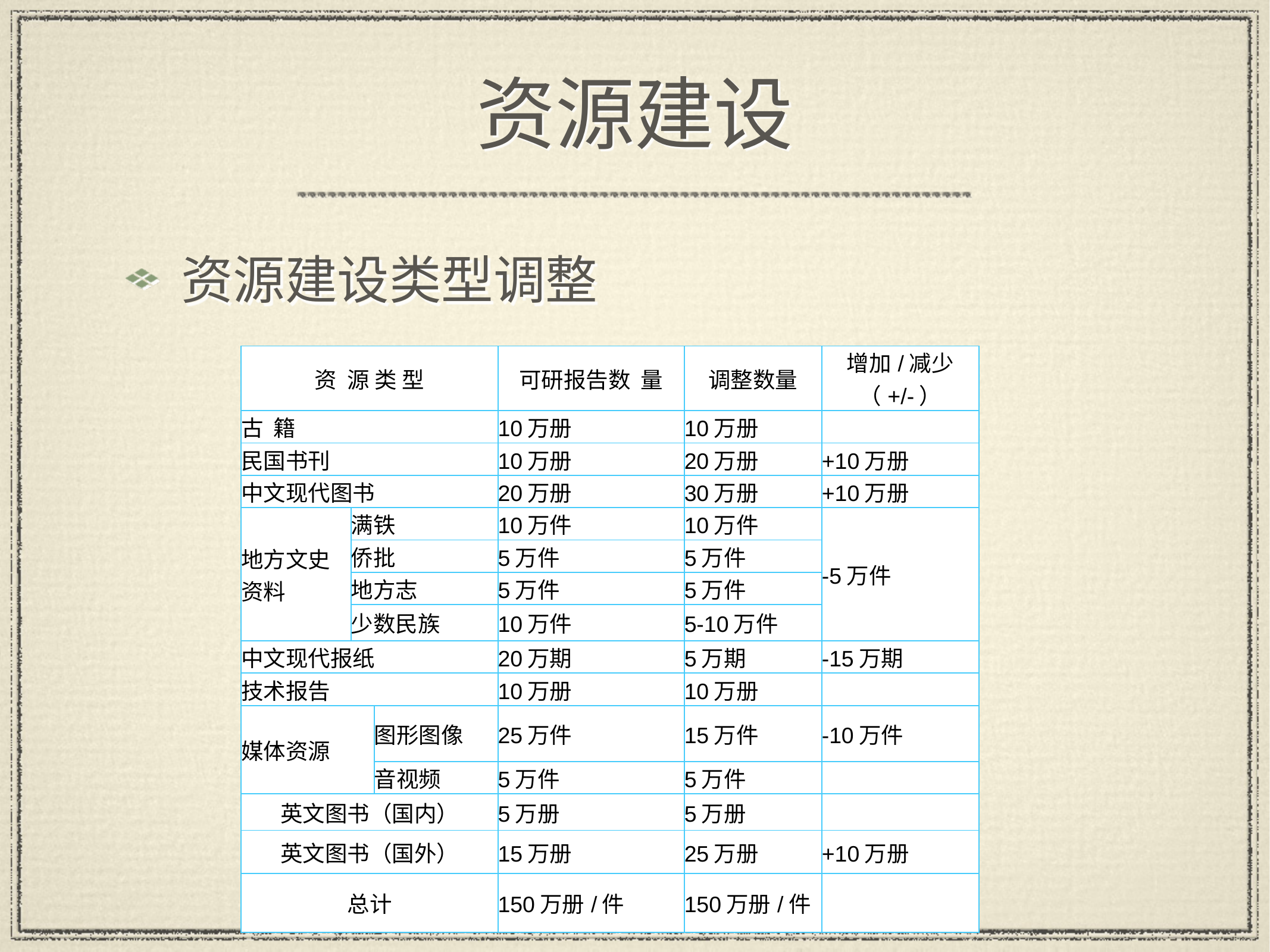

# 资源建设
资源建设类型调整
| 资 源 类 型 |  |  | 可研报告数 量 | 调整数量 | 增加/减少 （+/-） |
| --- | --- | --- | --- | --- | --- |
| 古 籍 |  |  | 10万册 | 10万册 |  |
| 民国书刊 |  |  | 10万册 | 20万册 | +10万册 |
| 中文现代图书 |  |  | 20万册 | 30万册 | +10万册 |
| 地方文史资料 | 满铁 |  | 10万件 | 10万件 | -5万件 |
|  | 侨批 |  | 5万件 | 5万件 |  |
|  | 地方志 |  | 5万件 | 5万件 |  |
|  | 少数民族 |  | 10万件 | 5-10万件 |  |
| 中文现代报纸 |  |  | 20万期 | 5万期 | -15万期 |
| 技术报告 |  |  | 10万册 | 10万册 |  |
| 媒体资源 |  | 图形图像 | 25万件 | 15万件 | -10万件 |
|  |  | 音视频 | 5万件 | 5万件 |  |
| 英文图书（国内） |  |  | 5万册 | 5万册 |  |
| 英文图书（国外） |  |  | 15万册 | 25万册 | +10万册 |
| 总计 |  |  | 150万册/件 | 150万册/件 |  |